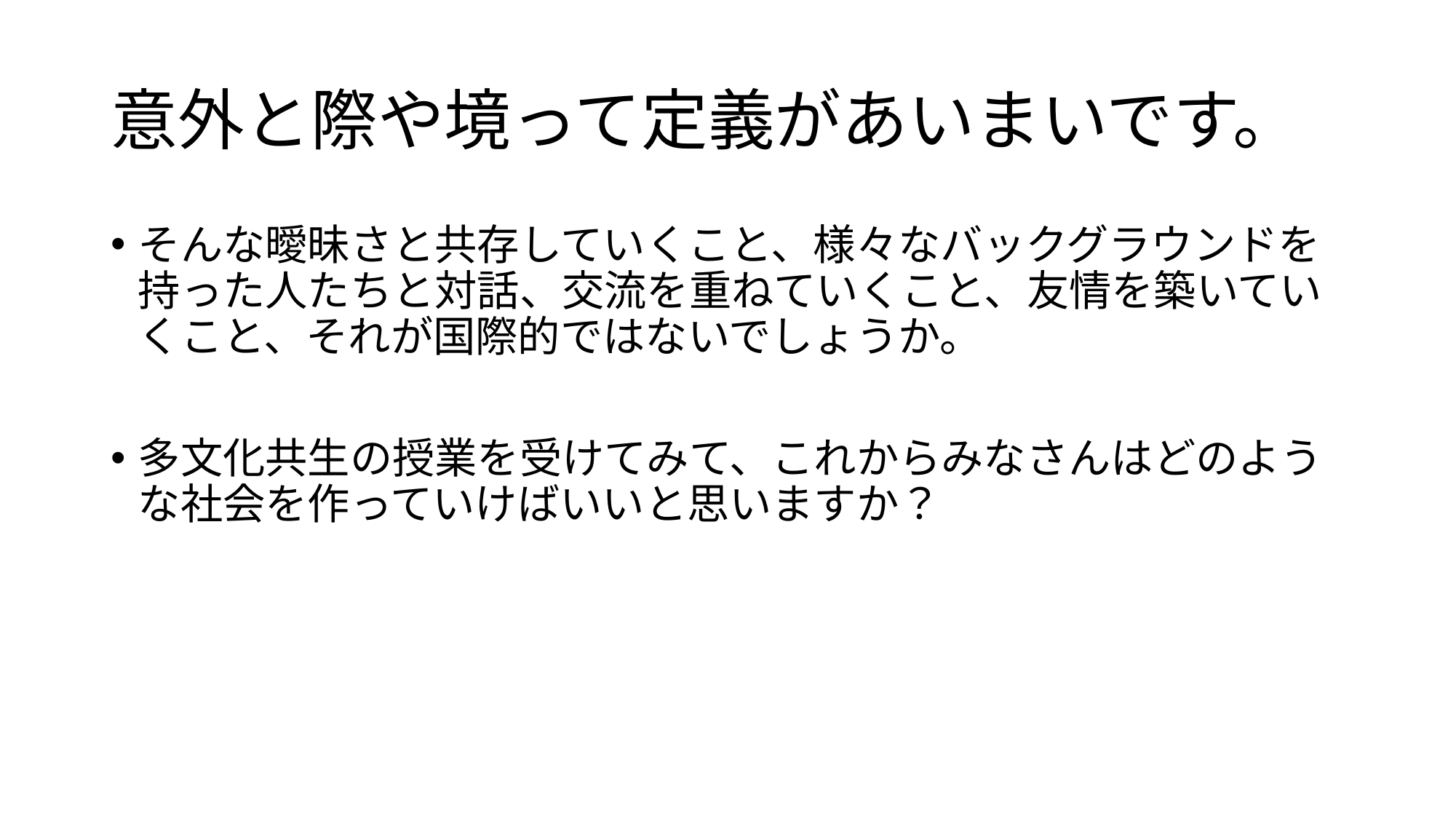

# 意外と際や境って定義があいまいです。
そんな曖昧さと共存していくこと、様々なバックグラウンドを持った人たちと対話、交流を重ねていくこと、友情を築いていくこと、それが国際的ではないでしょうか。

多文化共生の授業を受けてみて、これからみなさんはどのような社会を作っていけばいいと思いますか？